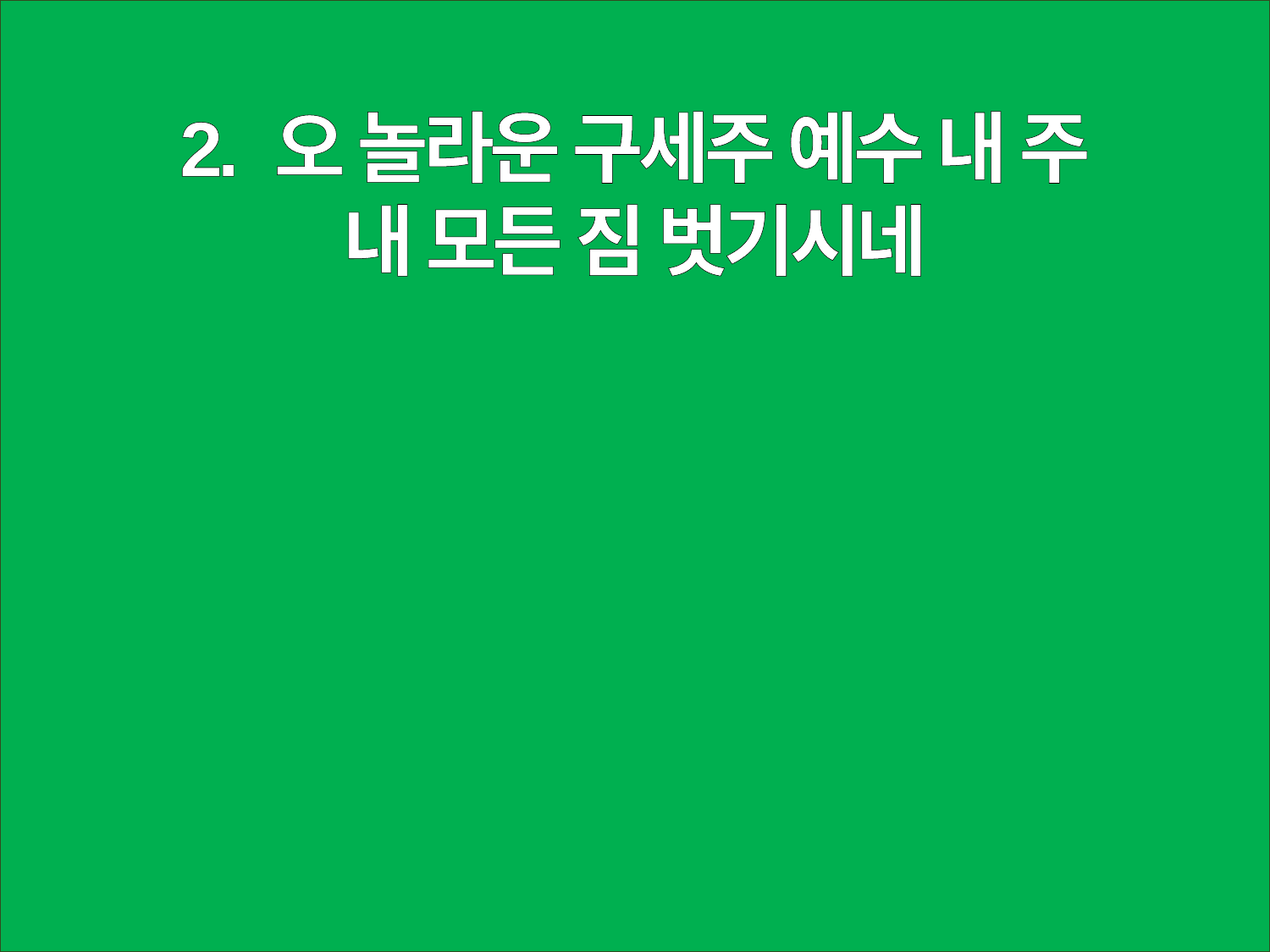

2. 오 놀라운 구세주 예수 내 주
내 모든 짐 벗기시네